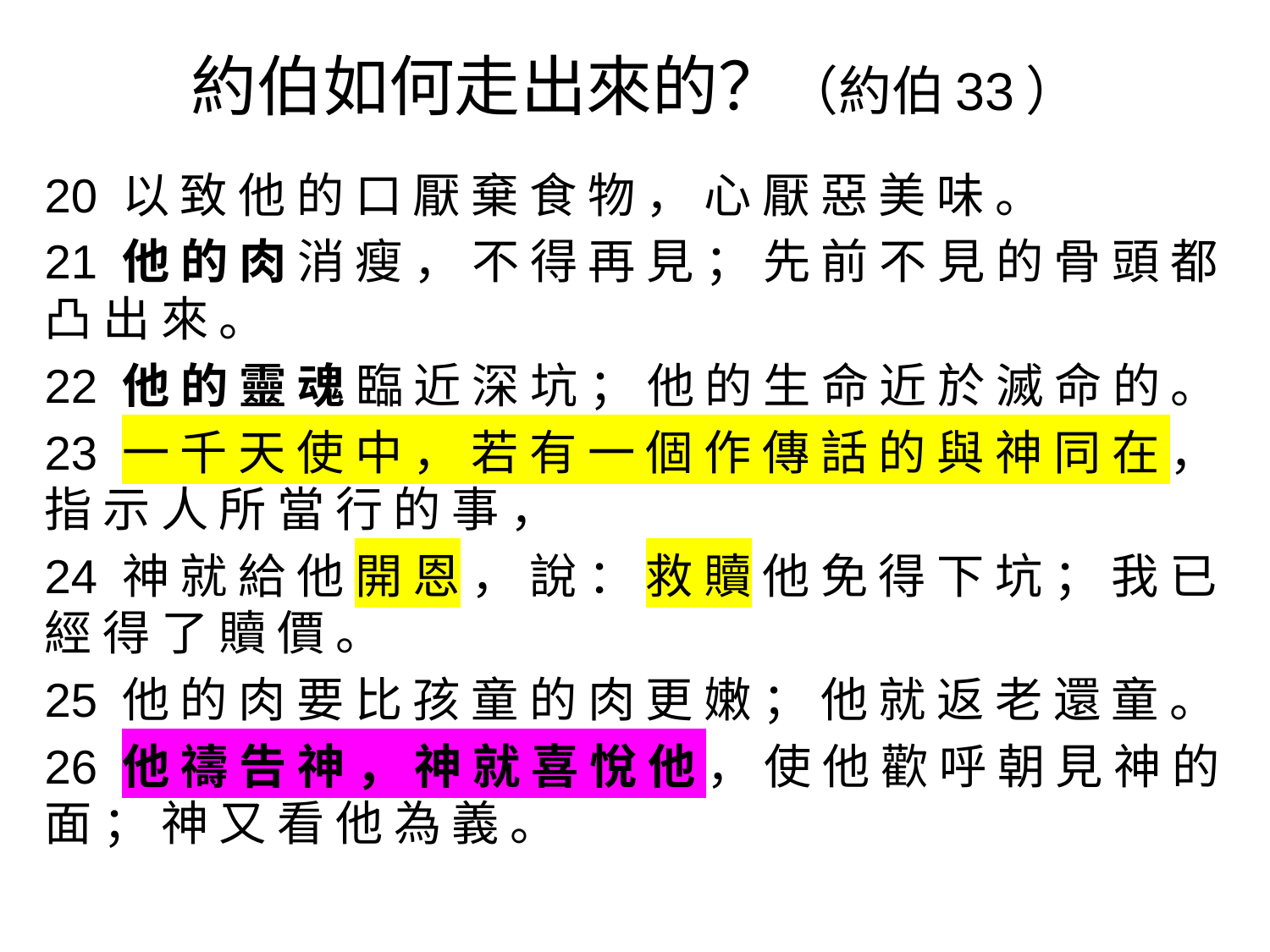

# 約伯如何走出來的？（約伯33）
20 以 致 他 的 口 厭 棄 食 物 ， 心 厭 惡 美 味 。
21 他 的 肉 消 瘦 ， 不 得 再 見 ； 先 前 不 見 的 骨 頭 都 凸 出 來 。
22 他 的 靈 魂 臨 近 深 坑 ； 他 的 生 命 近 於 滅 命 的 。
23 一 千 天 使 中 ， 若 有 一 個 作 傳 話 的 與 神 同 在 ， 指 示 人 所 當 行 的 事 ，
24 神 就 給 他 開 恩 ， 說 ： 救 贖 他 免 得 下 坑 ； 我 已 經 得 了 贖 價 。
25 他 的 肉 要 比 孩 童 的 肉 更 嫩 ； 他 就 返 老 還 童 。
26 他 禱 告 神 ， 神 就 喜 悅 他 ， 使 他 歡 呼 朝 見 神 的 面 ； 神 又 看 他 為 義 。